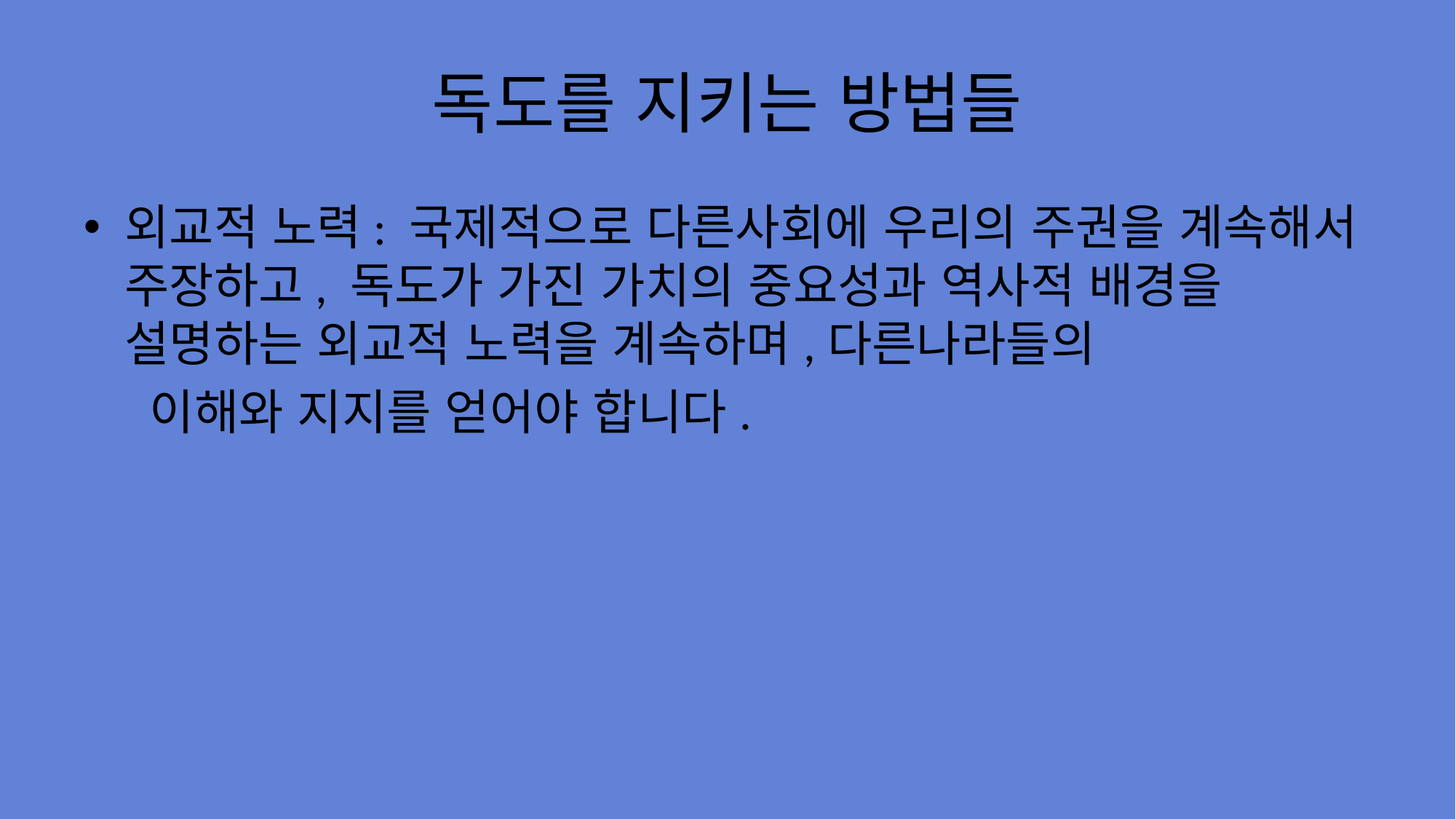

# 독도를 지키는 방법들
외교적 노력: 국제적으로 다른사회에 우리의 주권을 계속해서 주장하고, 독도가 가진 가치의 중요성과 역사적 배경을 설명하는 외교적 노력을 계속하며,다른나라들의
    이해와 지지를 얻어야 합니다.